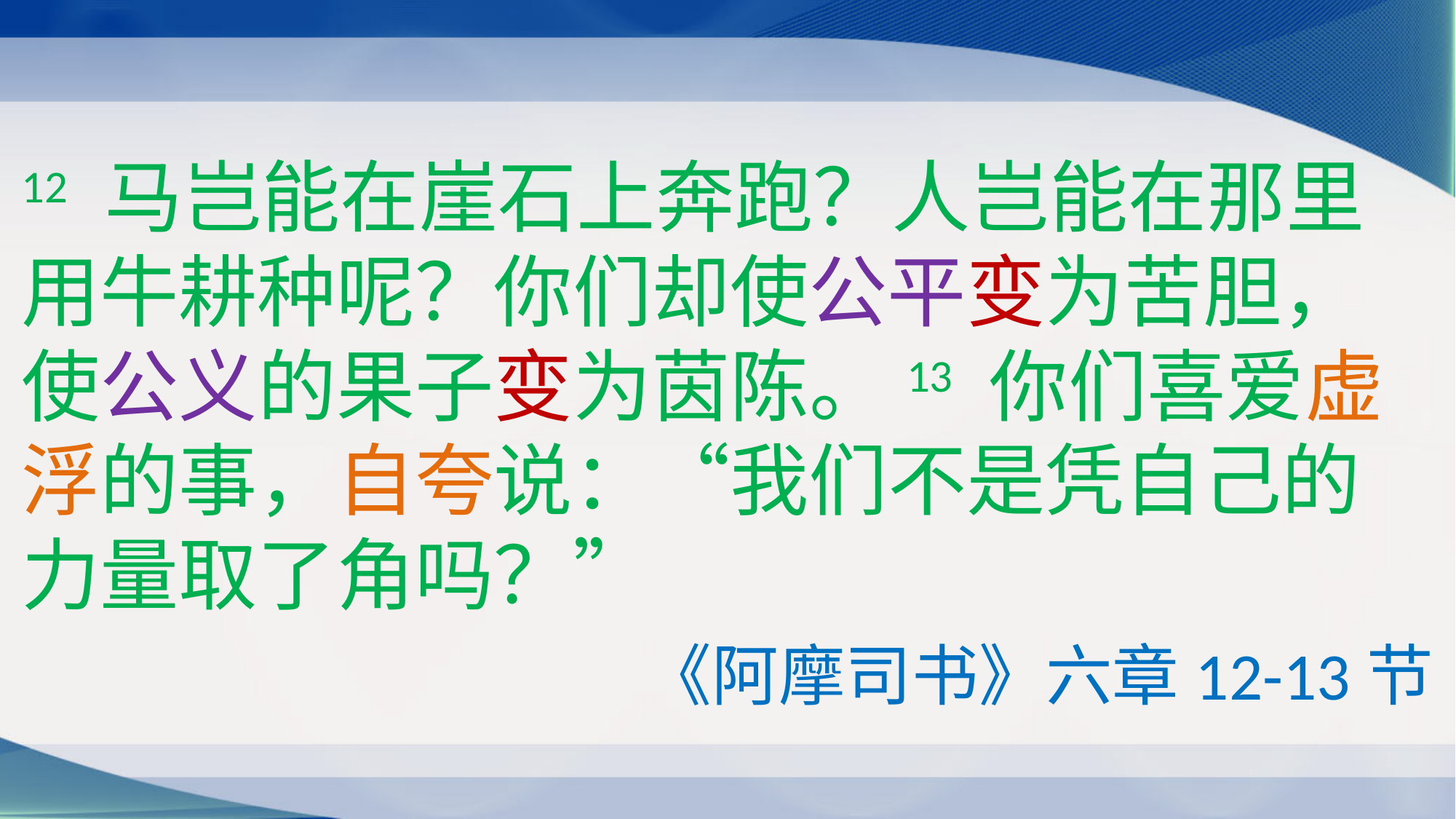

12 马岂能在崖石上奔跑？人岂能在那里用牛耕种呢？你们却使公平变为苦胆，使公义的果子变为茵陈。13 你们喜爱虚浮的事，自夸说：“我们不是凭自己的力量取了角吗？”
《阿摩司书》六章12-13节